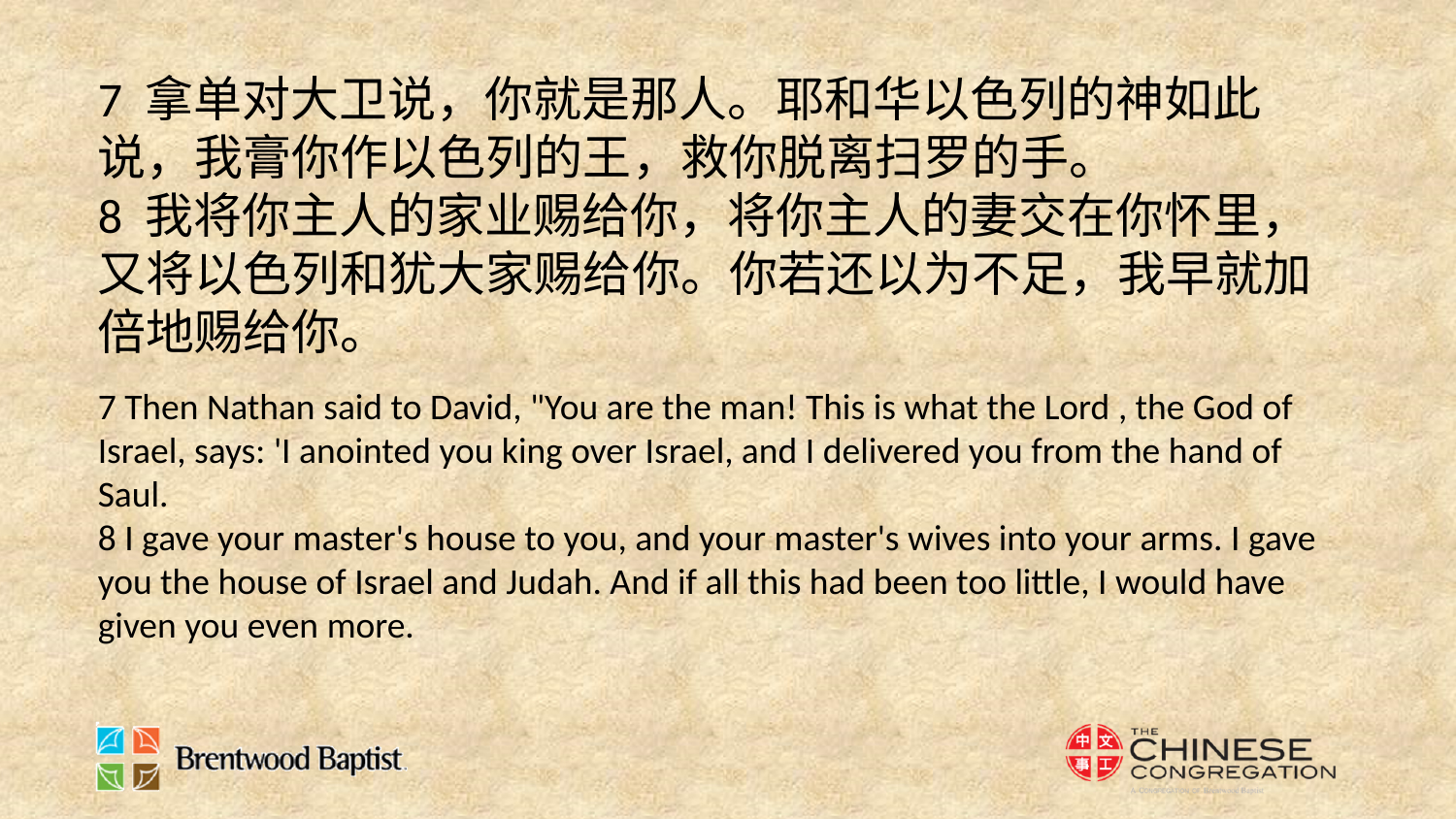

7 拿单对大卫说，你就是那人。耶和华以色列的神如此说，我膏你作以色列的王，救你脱离扫罗的手。
8 我将你主人的家业赐给你，将你主人的妻交在你怀里，又将以色列和犹大家赐给你。你若还以为不足，我早就加倍地赐给你。

7 Then Nathan said to David, "You are the man! This is what the Lord , the God of Israel, says: 'I anointed you king over Israel, and I delivered you from the hand of Saul.
8 I gave your master's house to you, and your master's wives into your arms. I gave you the house of Israel and Judah. And if all this had been too little, I would have given you even more.